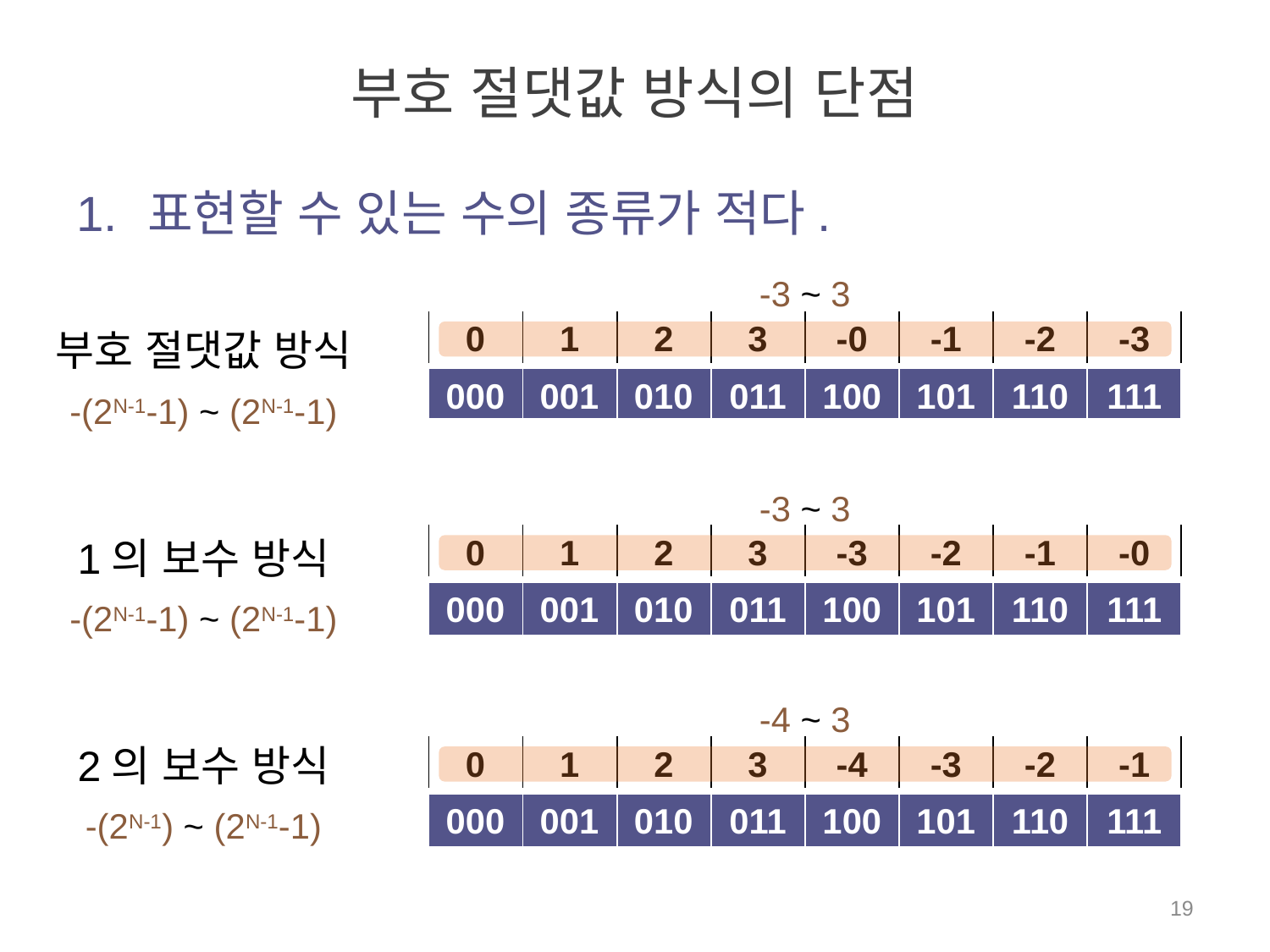

# 부호 절댓값 방식의 단점
표현할 수 있는 수의 종류가 적다.
-3 ~ 3
0
1
2
3
-0
-1
-2
-3
|  |  |  |  |  |  |  |  |
| --- | --- | --- | --- | --- | --- | --- | --- |
부호 절댓값 방식

000
001
010
011
100
101
110
111
|  |  |  |  |  |  |  |  |
| --- | --- | --- | --- | --- | --- | --- | --- |
-(2N-1-1) ~ (2N-1-1)
-3 ~ 3
0
1
2
3
-3
-2
-1
-0
|  |  |  |  |  |  |  |  |
| --- | --- | --- | --- | --- | --- | --- | --- |
1의 보수 방식

000
001
010
011
100
101
110
111
|  |  |  |  |  |  |  |  |
| --- | --- | --- | --- | --- | --- | --- | --- |
-(2N-1-1) ~ (2N-1-1)
-4 ~ 3
2의 보수 방식
0
1
2
3
-4
-3
-2
-1
|  |  |  |  |  |  |  |  |
| --- | --- | --- | --- | --- | --- | --- | --- |

000
001
010
011
100
101
110
111
|  |  |  |  |  |  |  |  |
| --- | --- | --- | --- | --- | --- | --- | --- |
-(2N-1) ~ (2N-1-1)
19